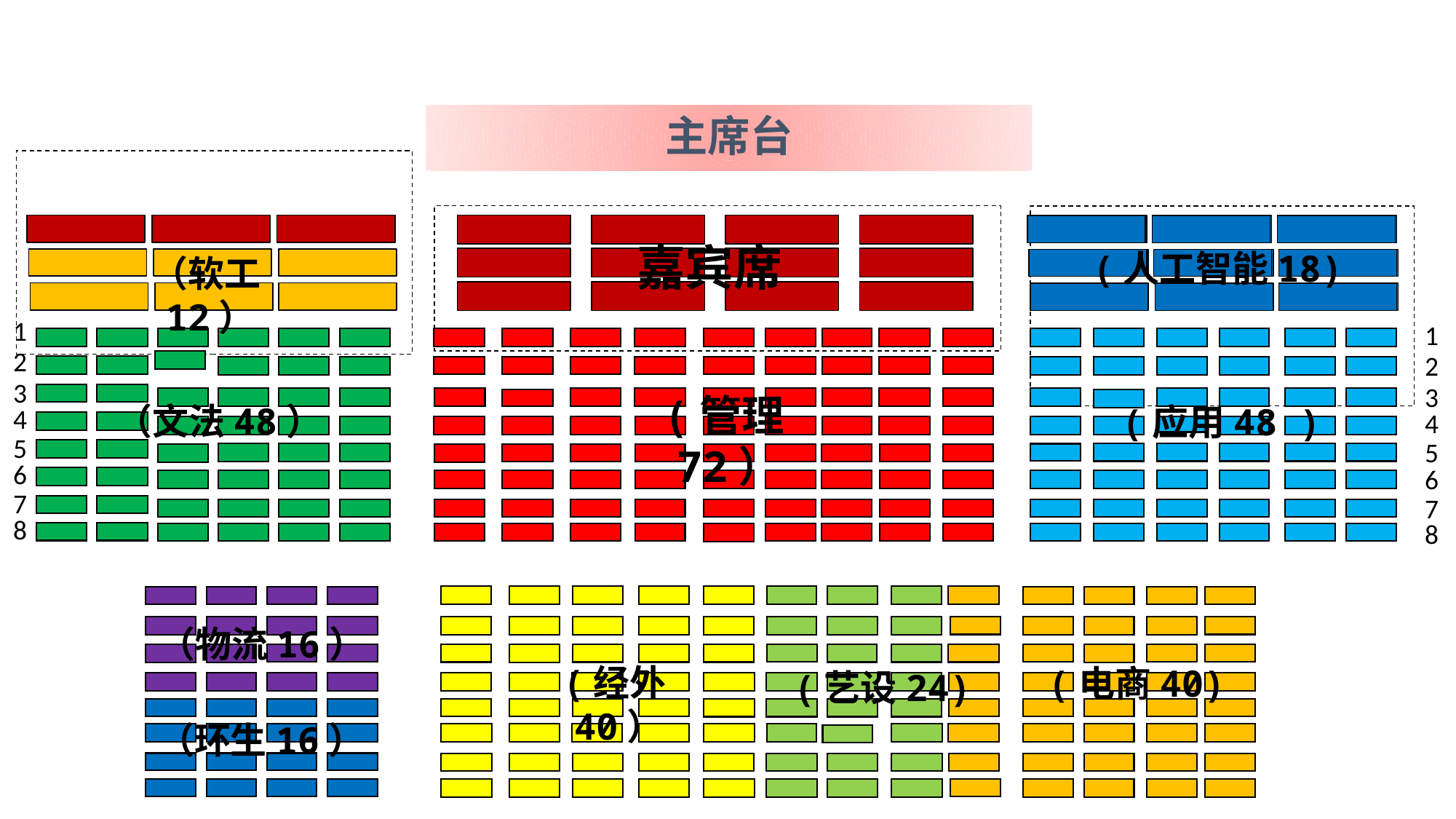

# 主席台

嘉宾席
(人工智能18)
（软工12）

1
1

2
2

3
3
(管理72）

（文法48）
(应用48 )
4
4

5
5

6
6

7
7

8
8

（物流16）

(经外40）
(电商40)
(艺设24)

（环生16）